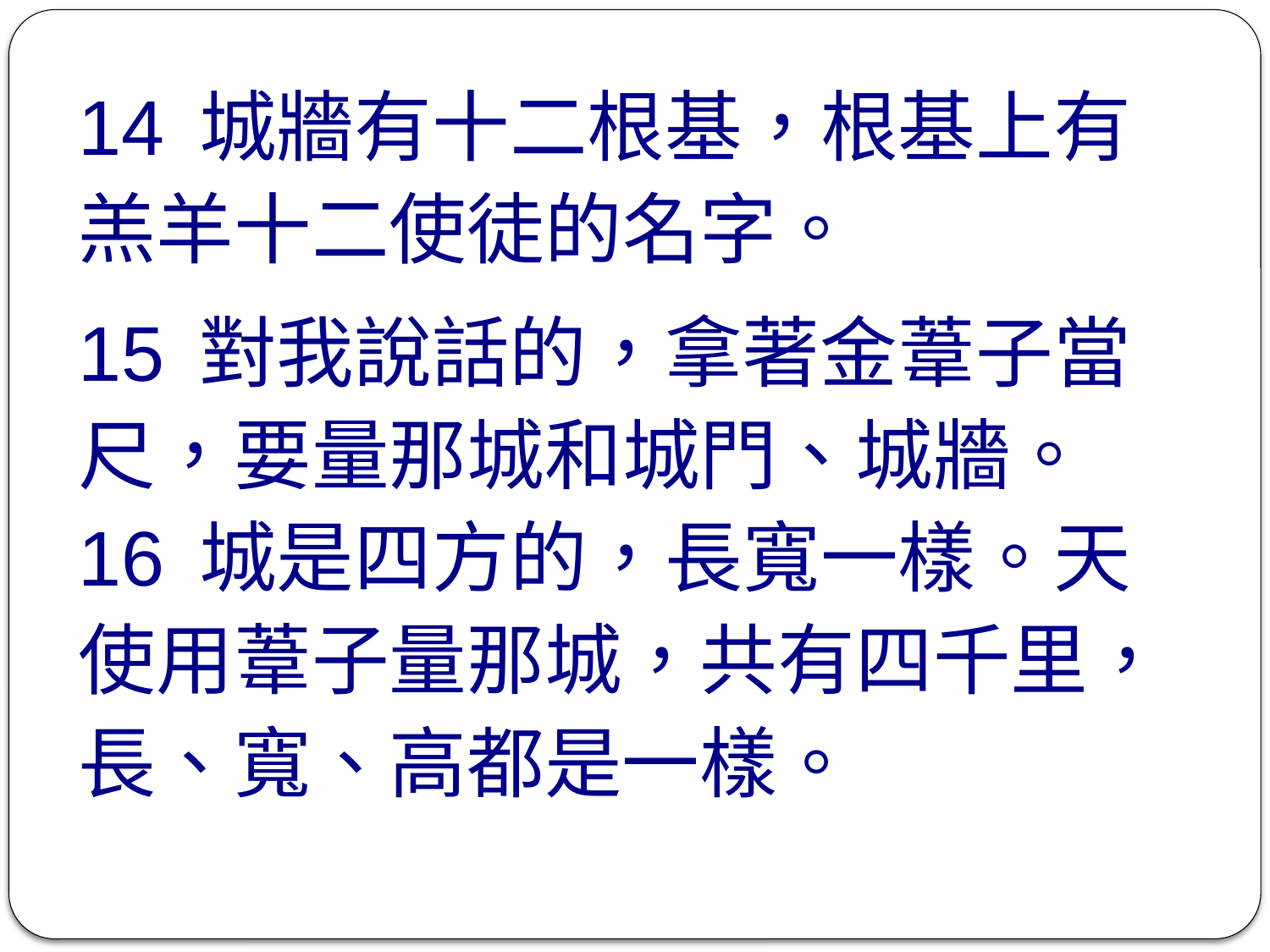

14 城牆有十二根基，根基上有羔羊十二使徒的名字。
15 對我說話的，拿著金葦子當尺，要量那城和城門、城牆。 16 城是四方的，長寬一樣。天使用葦子量那城，共有四千里，長、寬、高都是一樣。